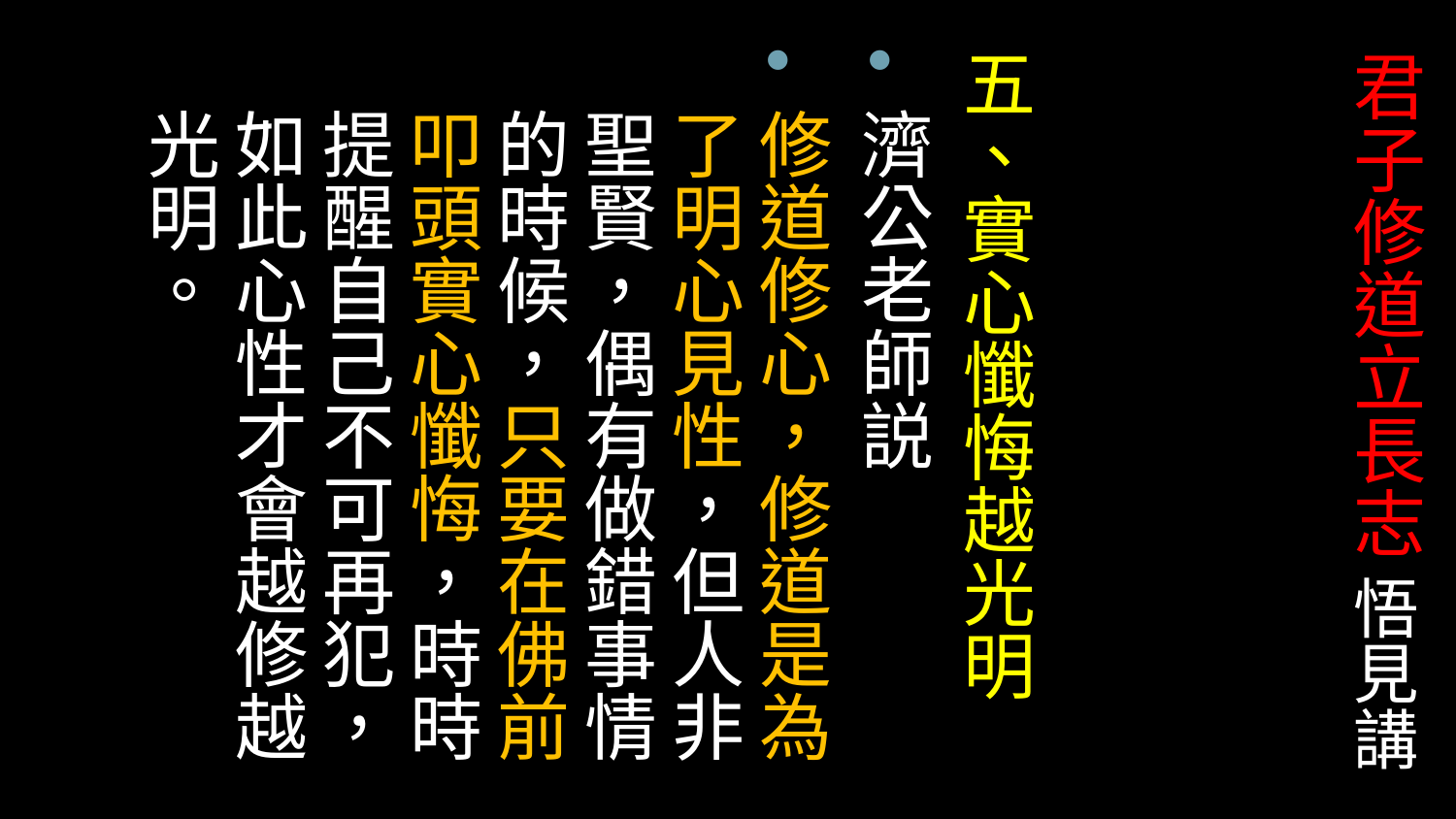

五、實心懺悔越光明
濟公老師説
修道修心，修道是為了明心見性，但人非聖賢，偶有做錯事情的時候，只要在佛前叩頭實心懺悔，時時提醒自己不可再犯，如此心性才會越修越光明。

# 君子修道立長志 悟見講